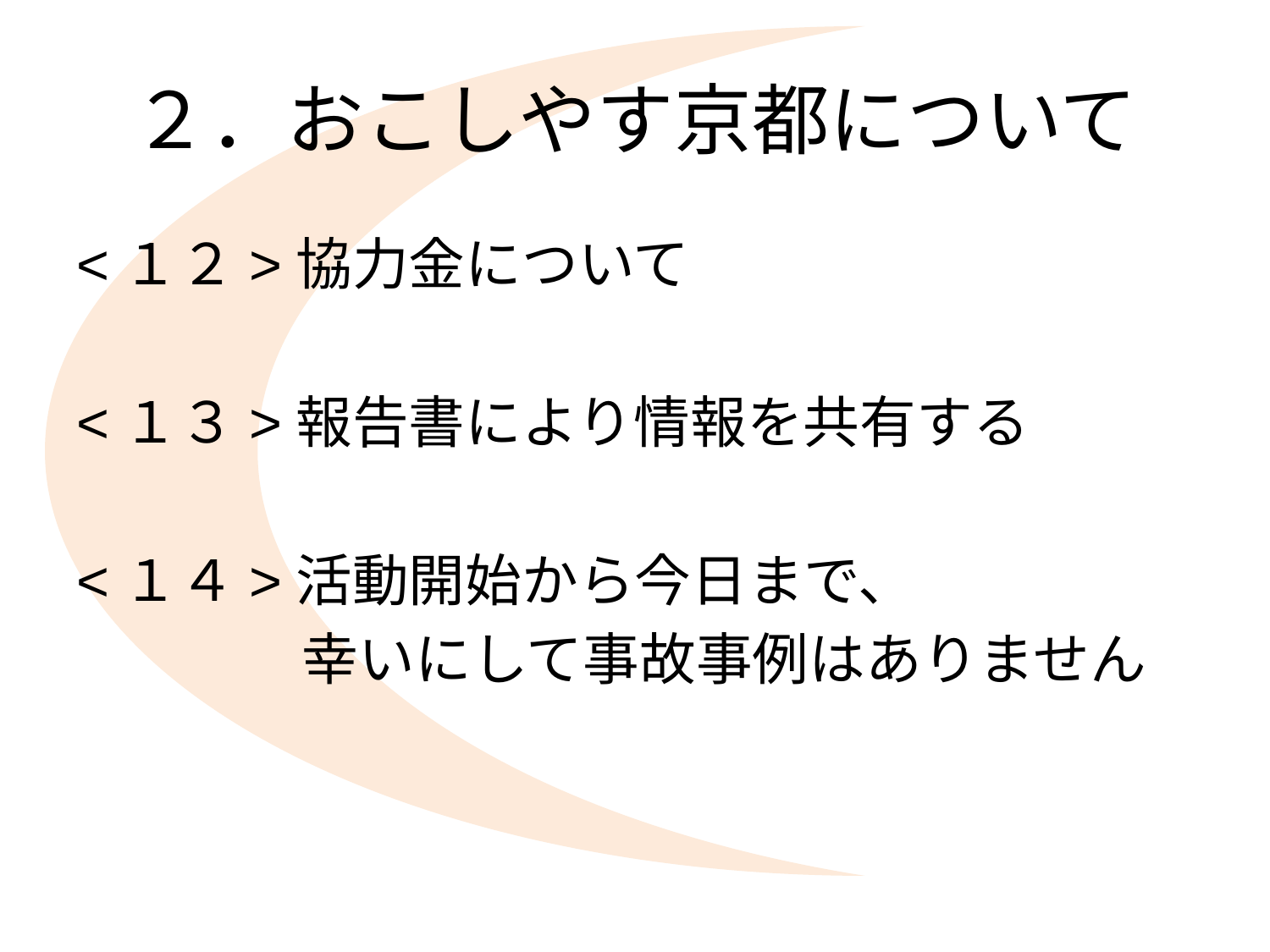

# ２．おこしやす京都について
<１２>協力金について

<１３>報告書により情報を共有する

<１４>活動開始から今日まで、
　　　　幸いにして事故事例はありません